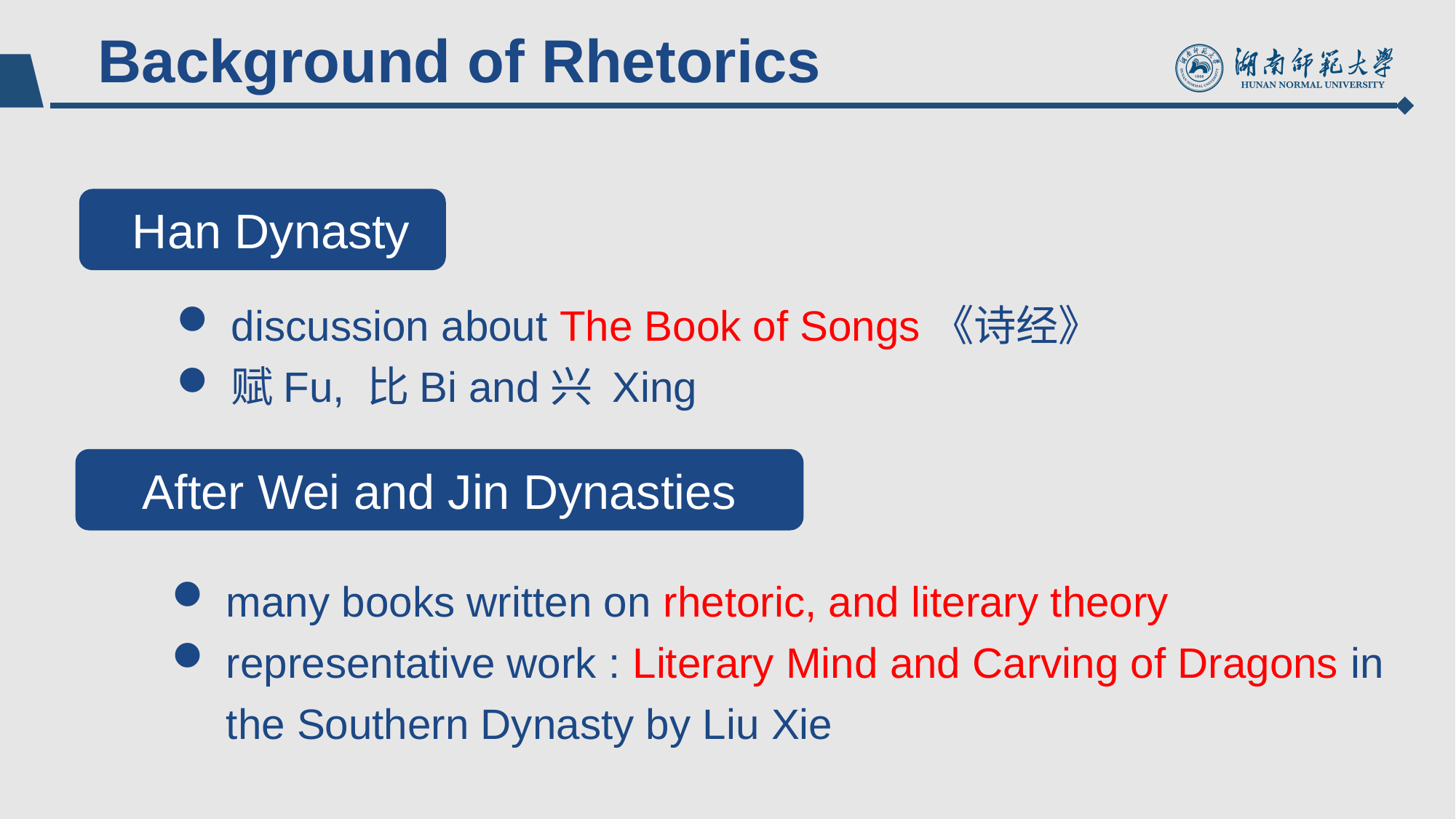

Background of Rhetorics

Han Dynasty
discussion about The Book of Songs《诗经》
赋Fu, 比Bi and兴 Xing
After Wei and Jin Dynasties
many books written on rhetoric, and literary theory
representative work : Literary Mind and Carving of Dragons in the Southern Dynasty by Liu Xie